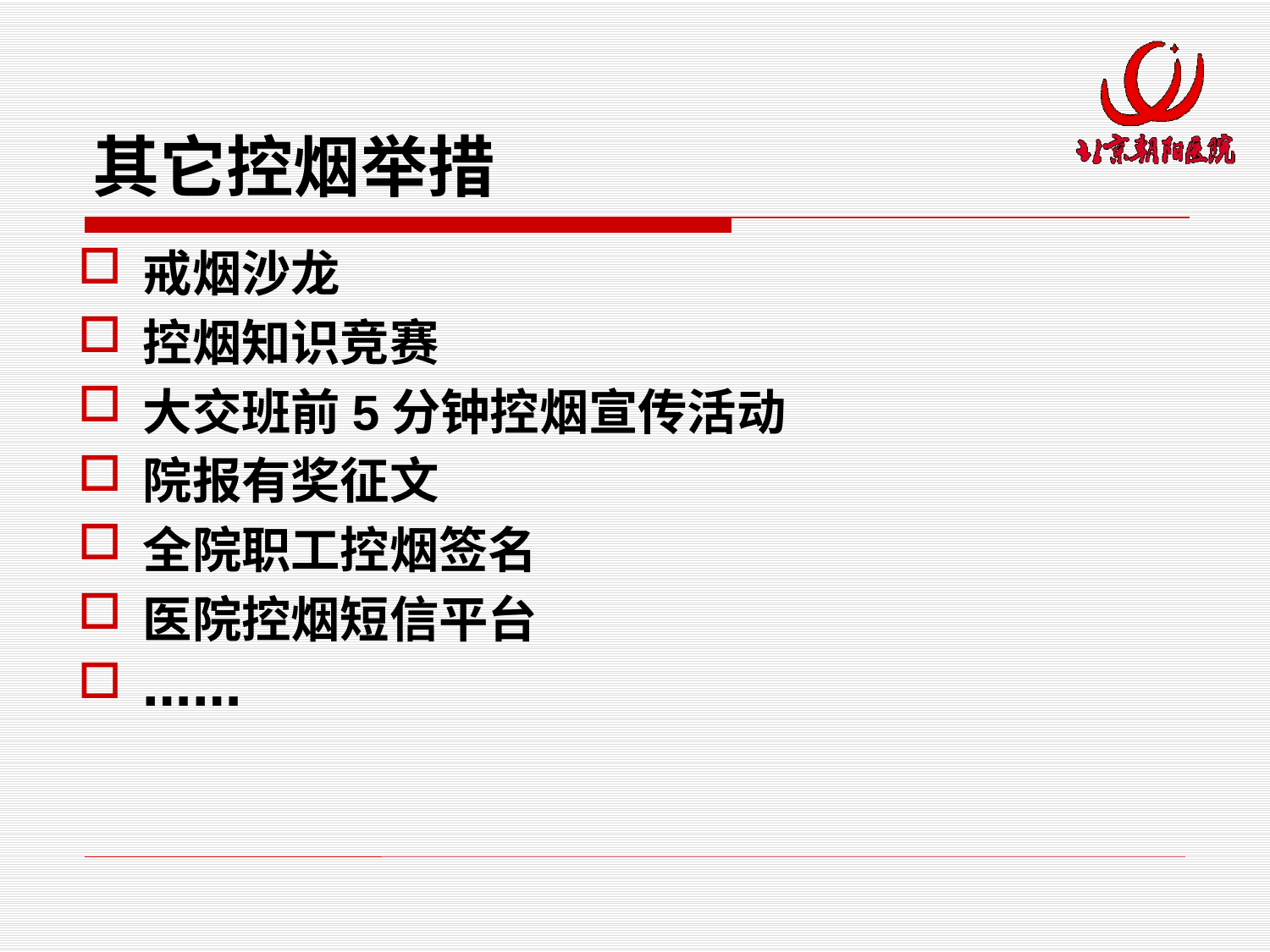

# 其它控烟举措
戒烟沙龙
控烟知识竞赛
大交班前5分钟控烟宣传活动
院报有奖征文
全院职工控烟签名
医院控烟短信平台
……